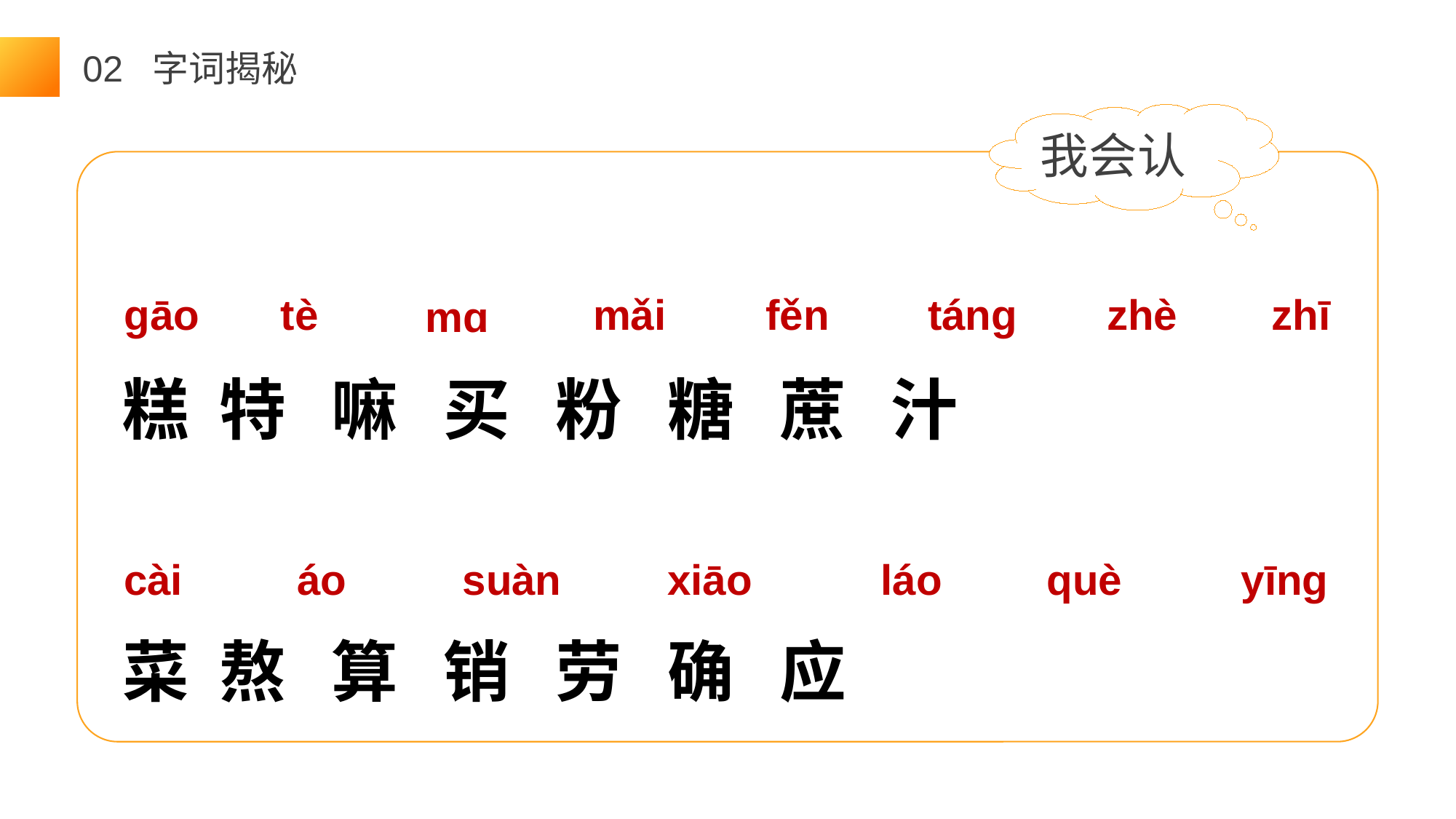

02  字词揭秘
我会认
糕  特   嘛   买   粉   糖   蔗   汁

菜  熬   算   销   劳   确   应
tè
mǎi
zhī
ɡāo
fěn
tánɡ
 zhè
mɑ
cài
áo
suàn
xiāo
  láo
què
 yīnɡ